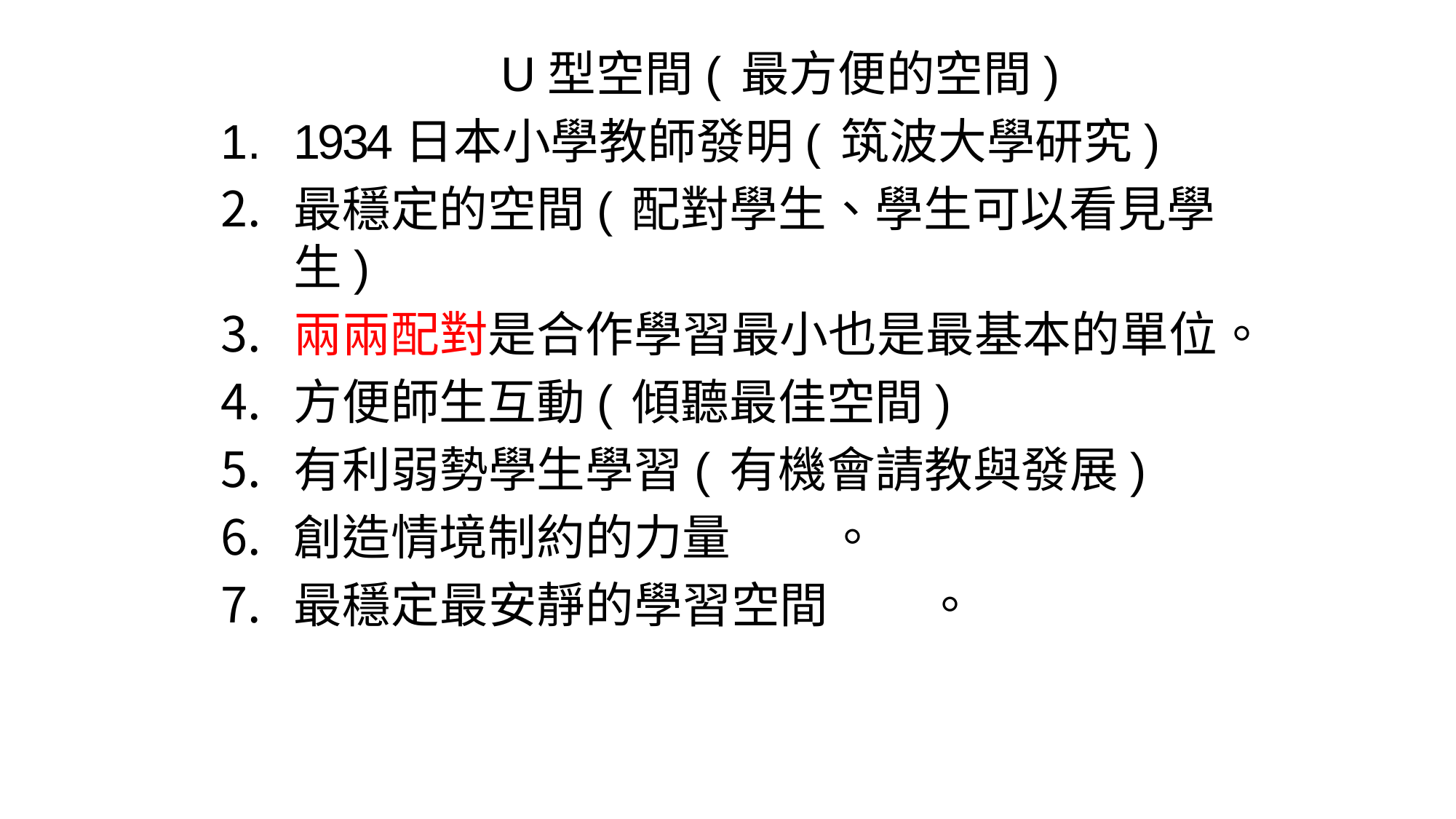

U型空間(最方便的空間)
1934日本小學教師發明(筑波大學研究)
最穩定的空間(配對學生、學生可以看見學生)
兩兩配對是合作學習最小也是最基本的單位。
方便師生互動(傾聽最佳空間)
有利弱勢學生學習(有機會請教與發展)
創造情境制約的力量	。
最穩定最安靜的學習空間	。